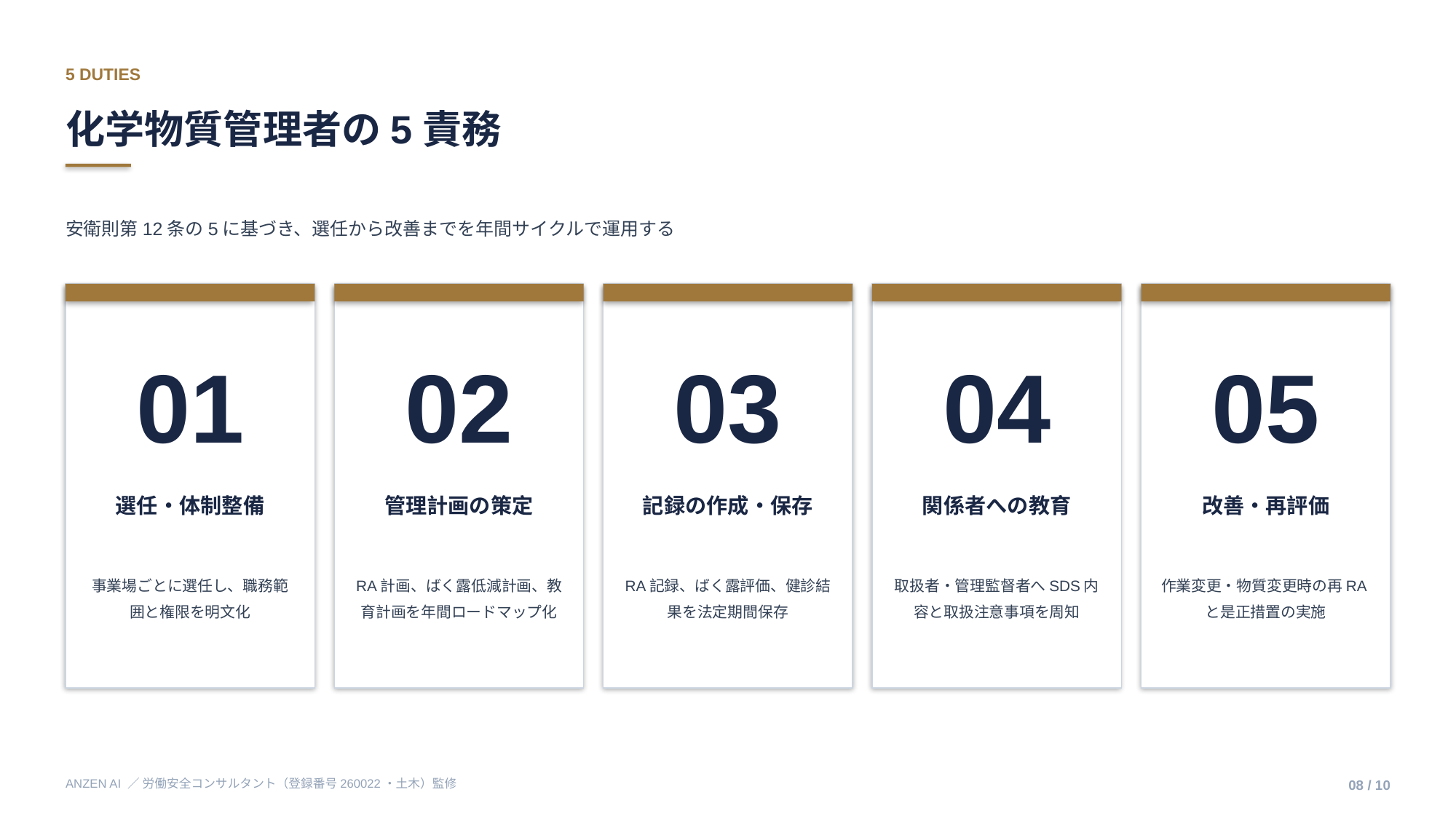

5 DUTIES
化学物質管理者の5責務

安衛則第12条の5に基づき、選任から改善までを年間サイクルで運用する

01
02
03
04
05
選任・体制整備
管理計画の策定
記録の作成・保存
関係者への教育
改善・再評価
事業場ごとに選任し、職務範囲と権限を明文化
RA計画、ばく露低減計画、教育計画を年間ロードマップ化
RA記録、ばく露評価、健診結果を法定期間保存
取扱者・管理監督者へSDS内容と取扱注意事項を周知
作業変更・物質変更時の再RAと是正措置の実施
ANZEN AI ／ 労働安全コンサルタント（登録番号260022・土木）監修
08 / 10